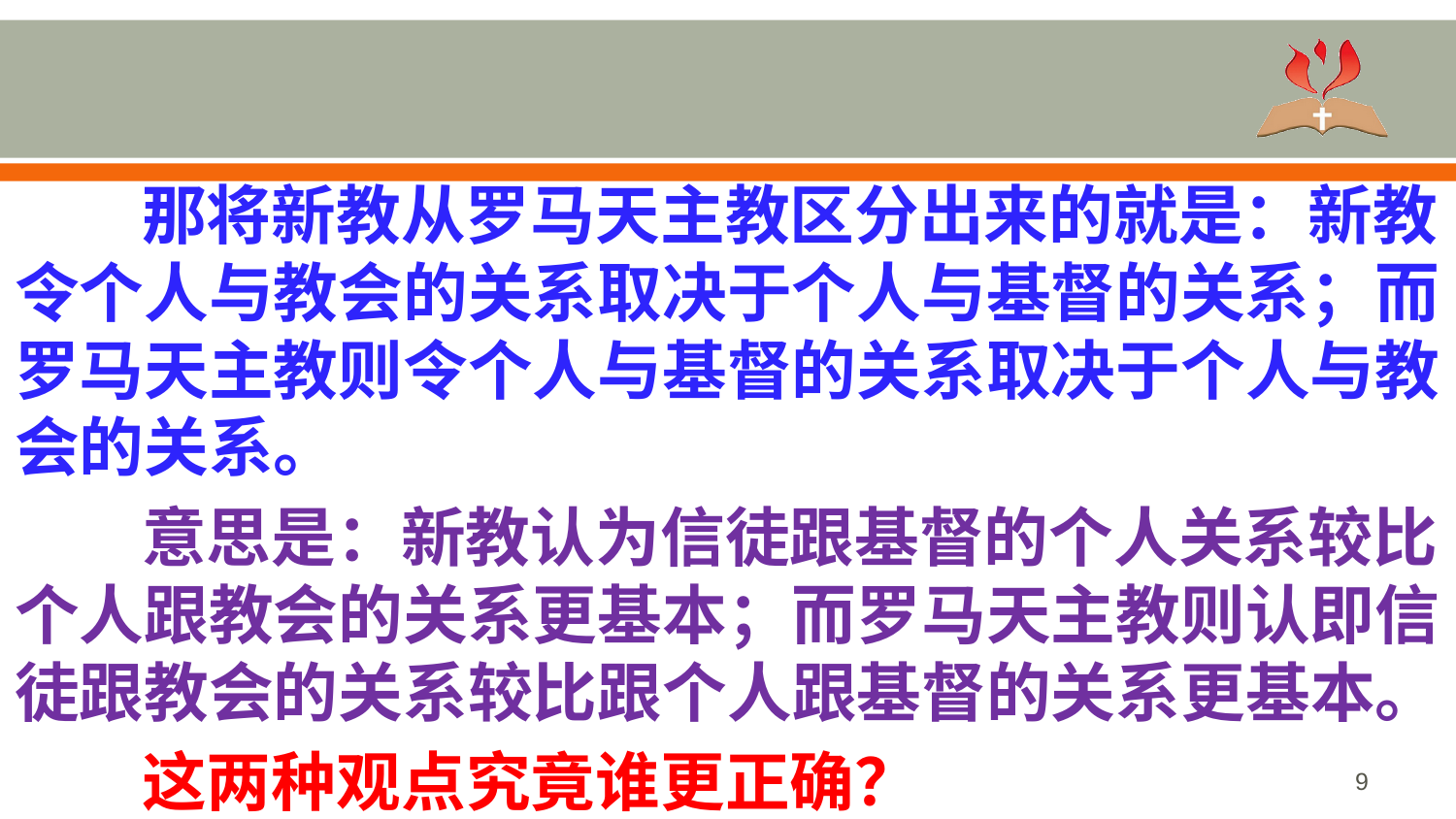

那将新教从罗马天主教区分出来的就是：新教令个人与教会的关系取决于个人与基督的关系；而罗马天主教则令个人与基督的关系取决于个人与教会的关系。
意思是：新教认为信徒跟基督的个人关系较比个人跟教会的关系更基本；而罗马天主教则认即信徒跟教会的关系较比跟个人跟基督的关系更基本。
这两种观点究竟谁更正确？

9